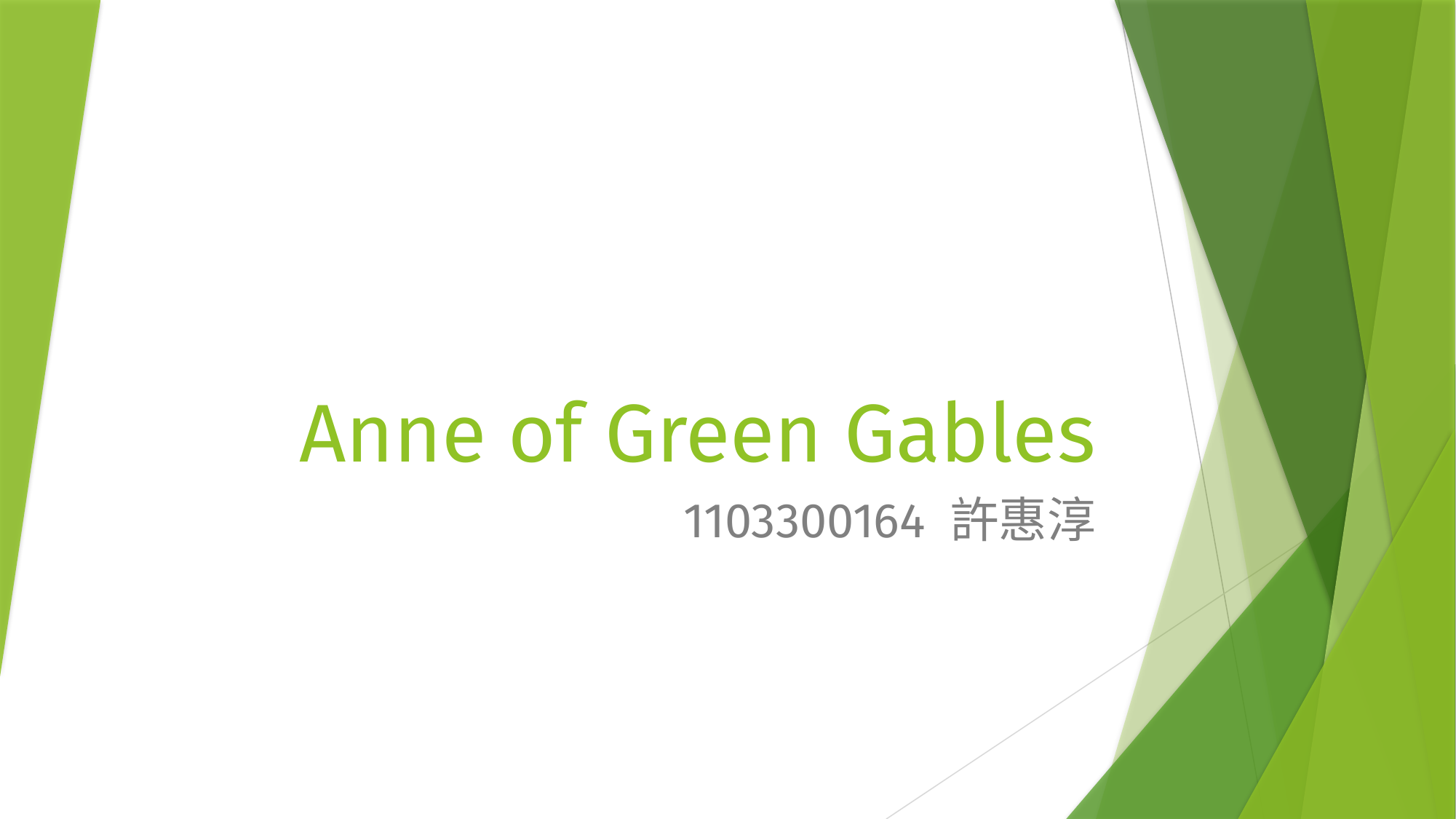

# Anne of Green Gables
1103300164 許惠淳